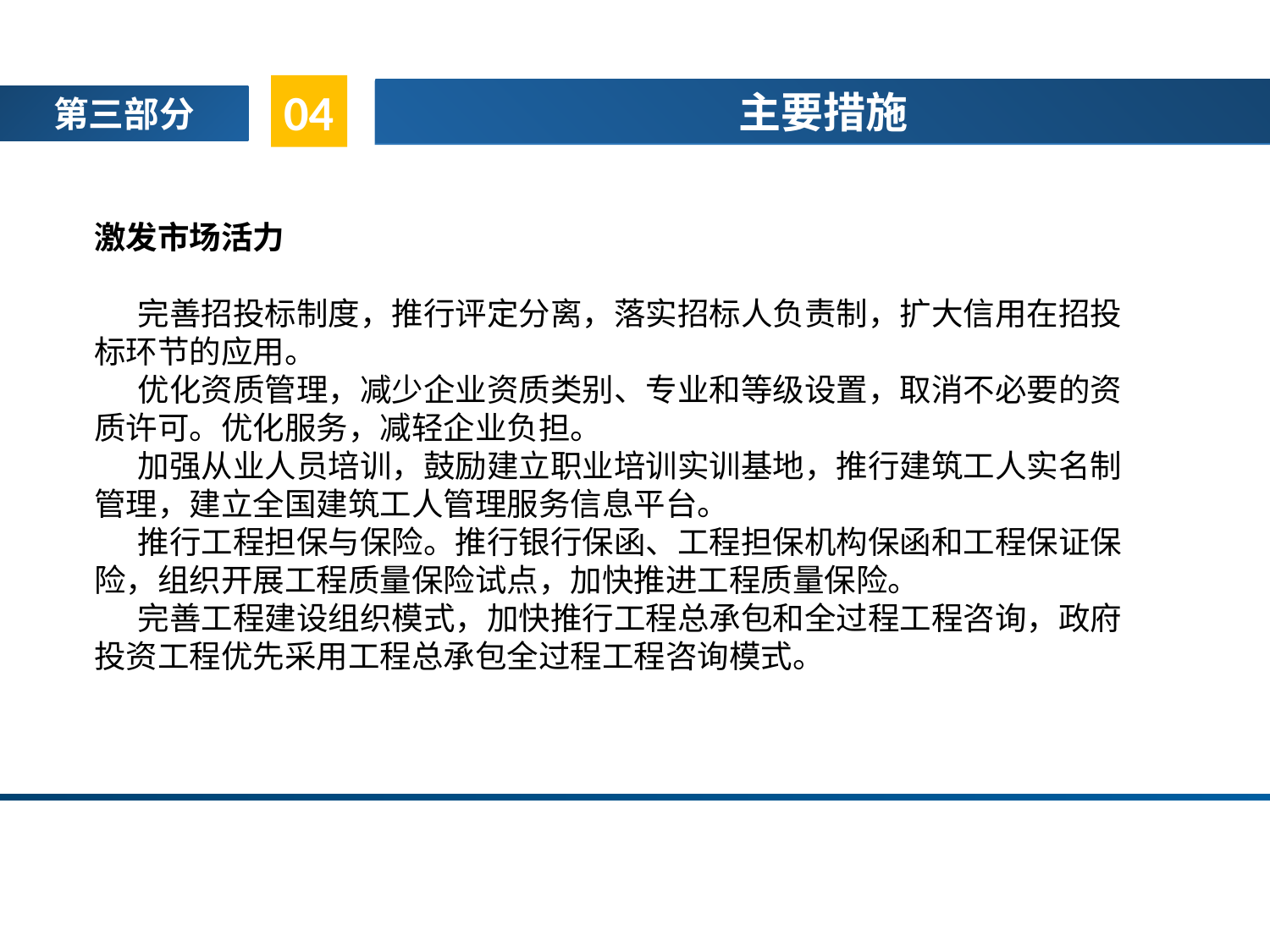

04
主要措施

第三部分
激发市场活力

     完善招投标制度，推行评定分离，落实招标人负责制，扩大信用在招投标环节的应用。
     优化资质管理，减少企业资质类别、专业和等级设置，取消不必要的资质许可。优化服务，减轻企业负担。
     加强从业人员培训，鼓励建立职业培训实训基地，推行建筑工人实名制管理，建立全国建筑工人管理服务信息平台。
     推行工程担保与保险。推行银行保函、工程担保机构保函和工程保证保险，组织开展工程质量保险试点，加快推进工程质量保险。
     完善工程建设组织模式，加快推行工程总承包和全过程工程咨询，政府投资工程优先采用工程总承包全过程工程咨询模式。